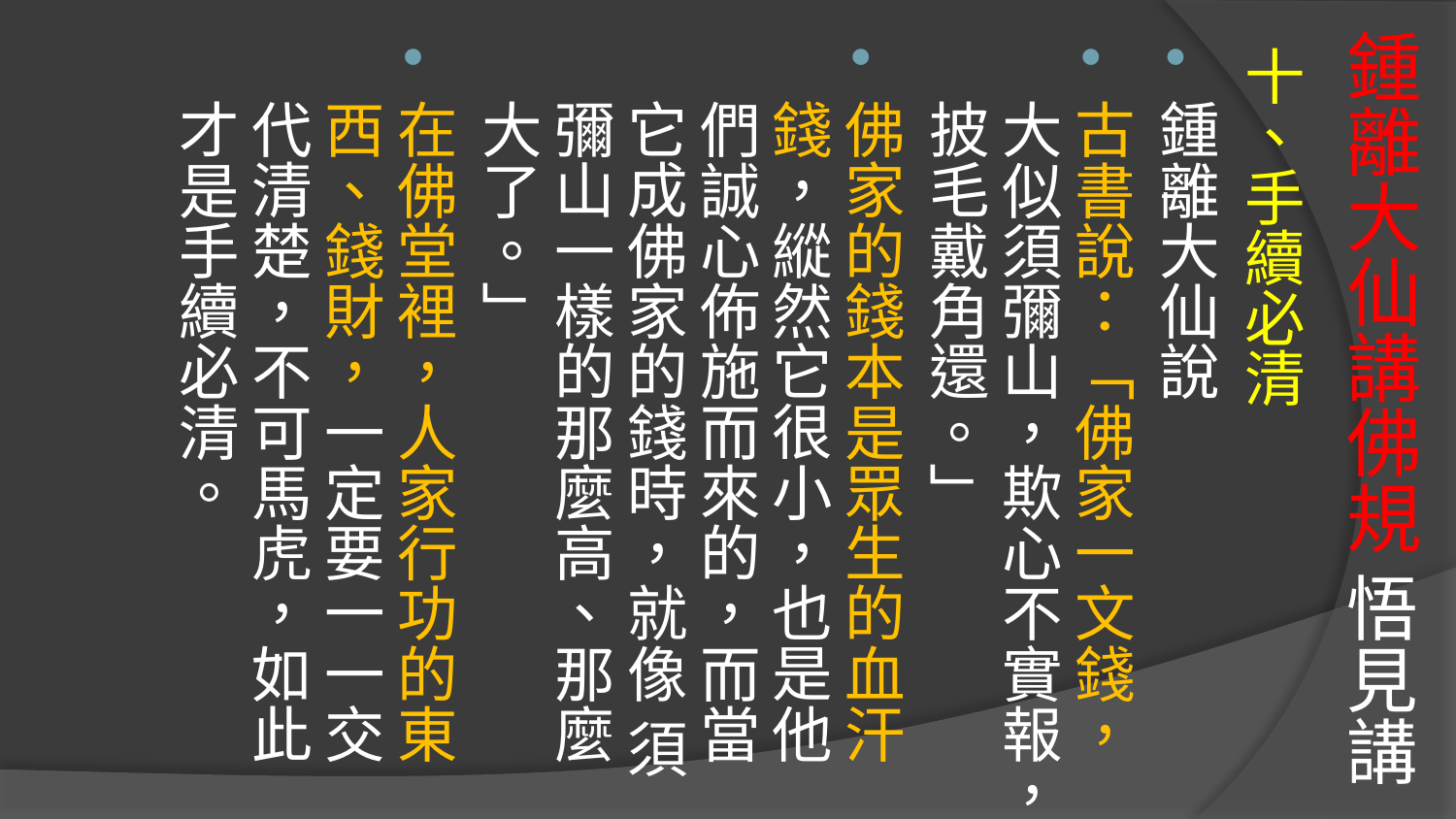

# 鍾離大仙講佛規 悟見講
十、手續必清
鍾離大仙說
古書說：「佛家一文錢，大似須彌山，欺心不實報，披毛戴角還。」
佛家的錢本是眾生的血汗錢，縱然它很小，也是他們誠心佈施而來的，而當它成佛家的錢時，就像 須彌山一樣的那麼高、那麼大了。」
在佛堂裡，人家行功的東西、錢財，一定要一一交代清楚，不可馬虎，如此才是手續必清。